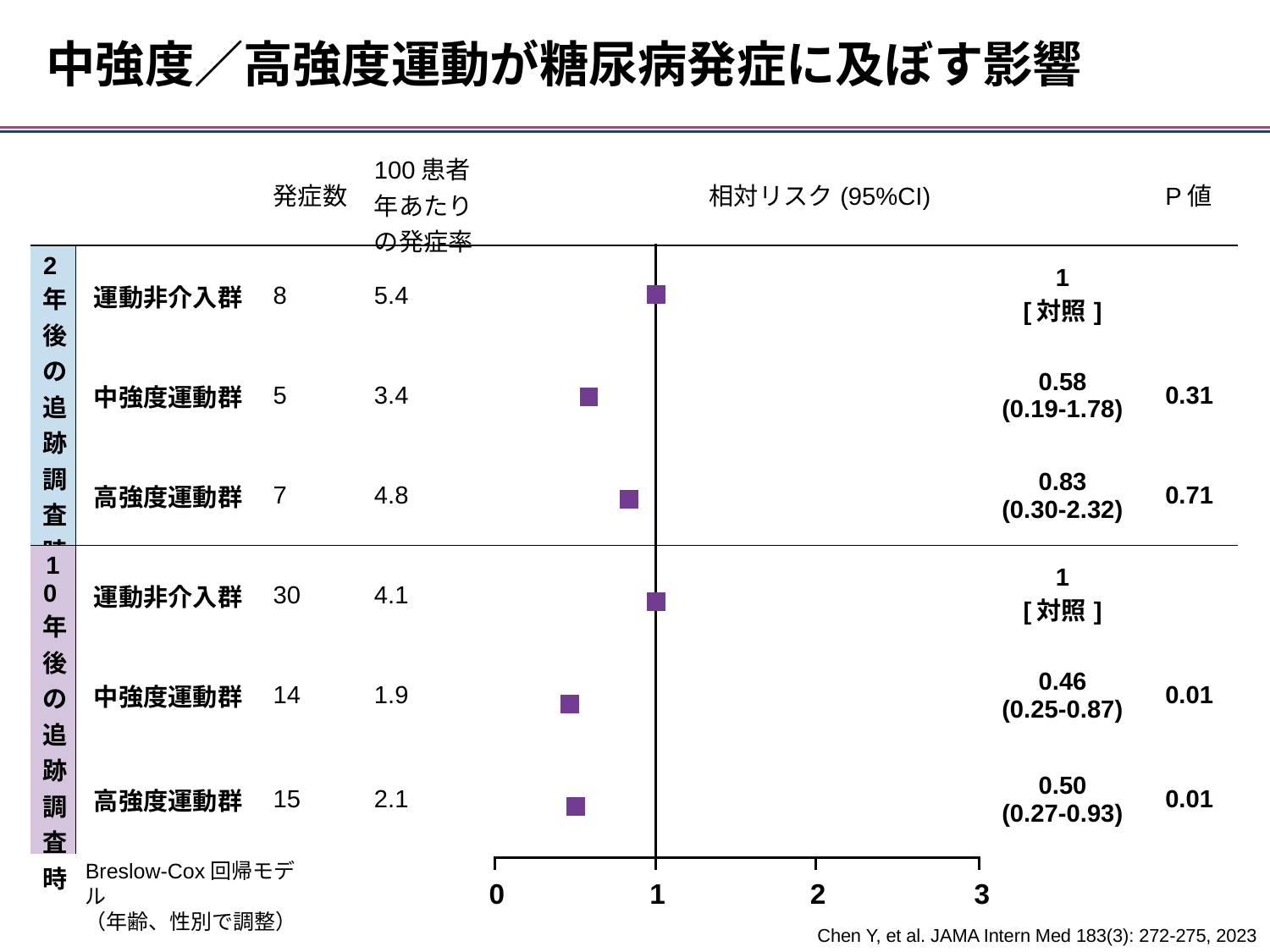

中強度／高強度運動が糖尿病発症に及ぼす影響
|  |  | 発症数 | 100患者年あたりの発症率 | 相対リスク(95%CI) | 相対リスク(95%CI) | P値 |
| --- | --- | --- | --- | --- | --- | --- |
| 2年後の追跡調査時 | 運動非介入群 | 8 | 5.4 |  | 1 [対照] |  |
|  | 中強度運動群 | 5 | 3.4 |  | 0.58 (0.19-1.78) | 0.31 |
|  | 高強度運動群 | 7 | 4.8 |  | 0.83 (0.30-2.32) | 0.71 |
| 10年後の追跡調査時 | 運動非介入群 | 30 | 4.1 |  | 1 [対照] |  |
|  | 中強度運動群 | 14 | 1.9 |  | 0.46 (0.25-0.87) | 0.01 |
|  | 高強度運動群 | 15 | 2.1 |  | 0.50 (0.27-0.93) | 0.01 |

### Chart

| Category | Y の値 |
|---|---|
1
2
3
0
Breslow-Cox回帰モデル
（年齢、性別で調整）
Chen Y, et al. JAMA Intern Med 183(3): 272-275, 2023